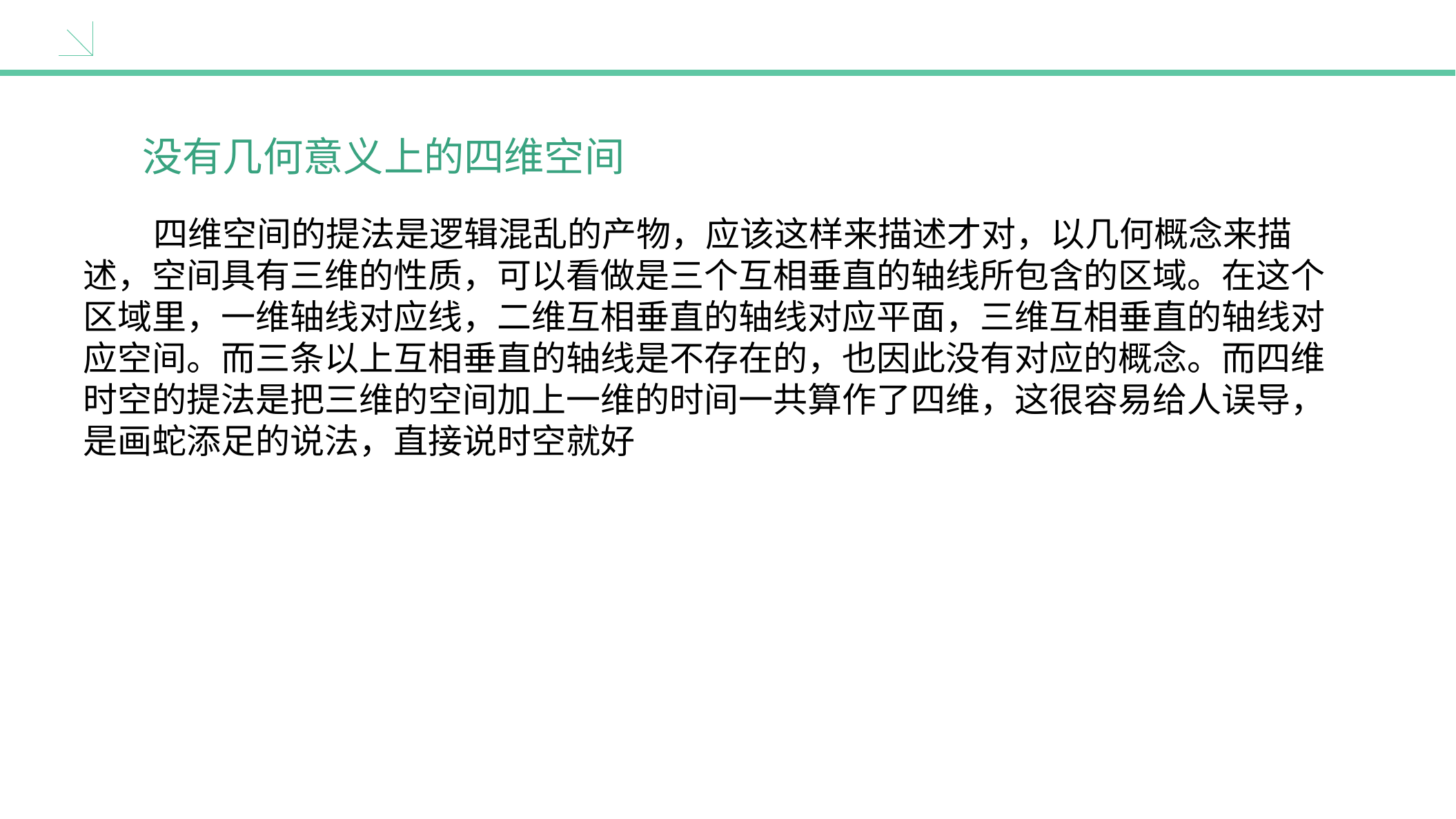

没有几何意义上的四维空间
        四维空间的提法是逻辑混乱的产物，应该这样来描述才对，以几何概念来描述，空间具有三维的性质，可以看做是三个互相垂直的轴线所包含的区域。在这个区域里，一维轴线对应线，二维互相垂直的轴线对应平面，三维互相垂直的轴线对应空间。而三条以上互相垂直的轴线是不存在的，也因此没有对应的概念。而四维时空的提法是把三维的空间加上一维的时间一共算作了四维，这很容易给人误导，是画蛇添足的说法，直接说时空就好